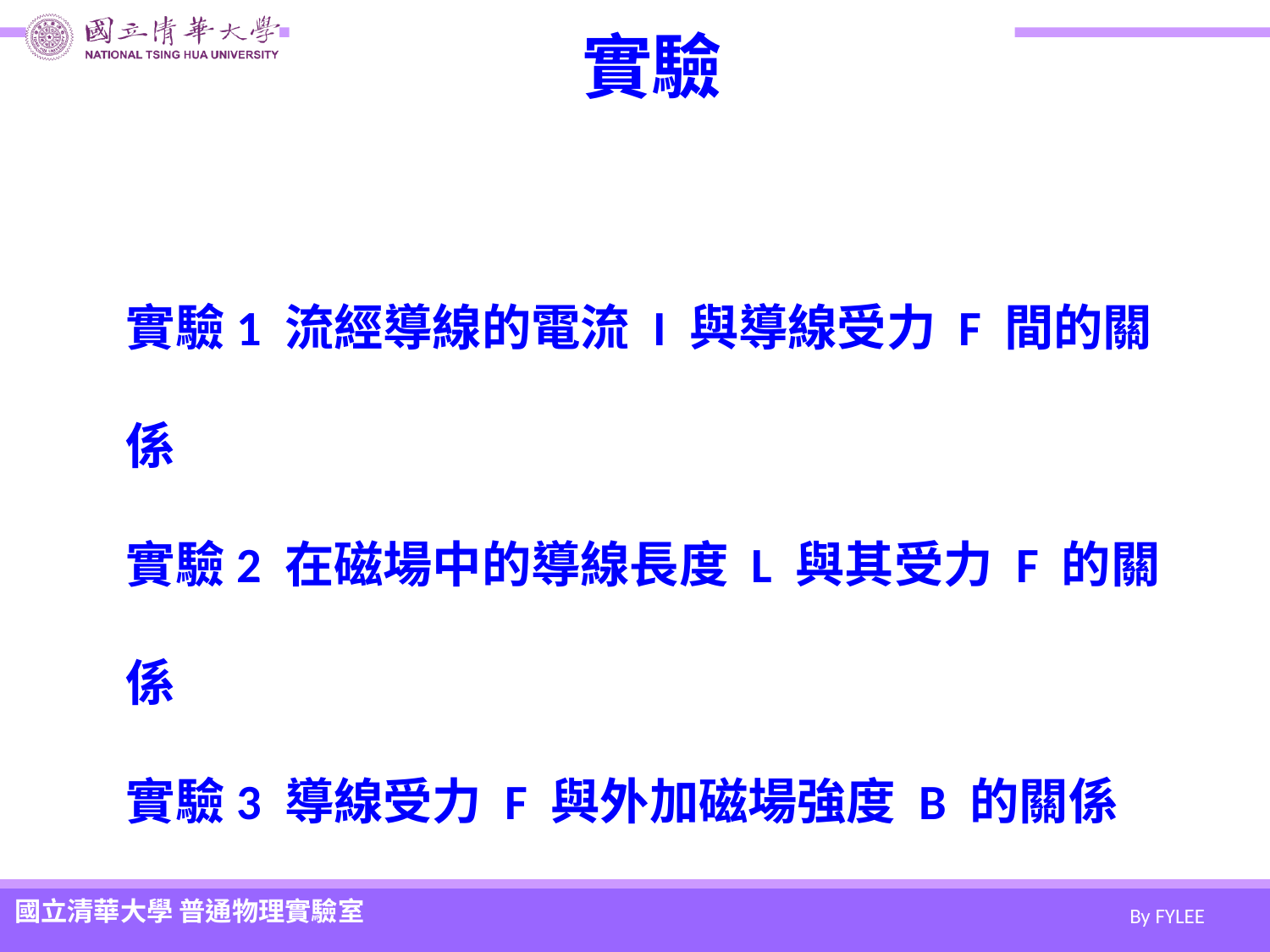

# 實驗
實驗1 流經導線的電流 I 與導線受力 F 間的關係
實驗2 在磁場中的導線長度 L 與其受力 F 的關係
實驗3 導線受力 F 與外加磁場強度 B 的關係